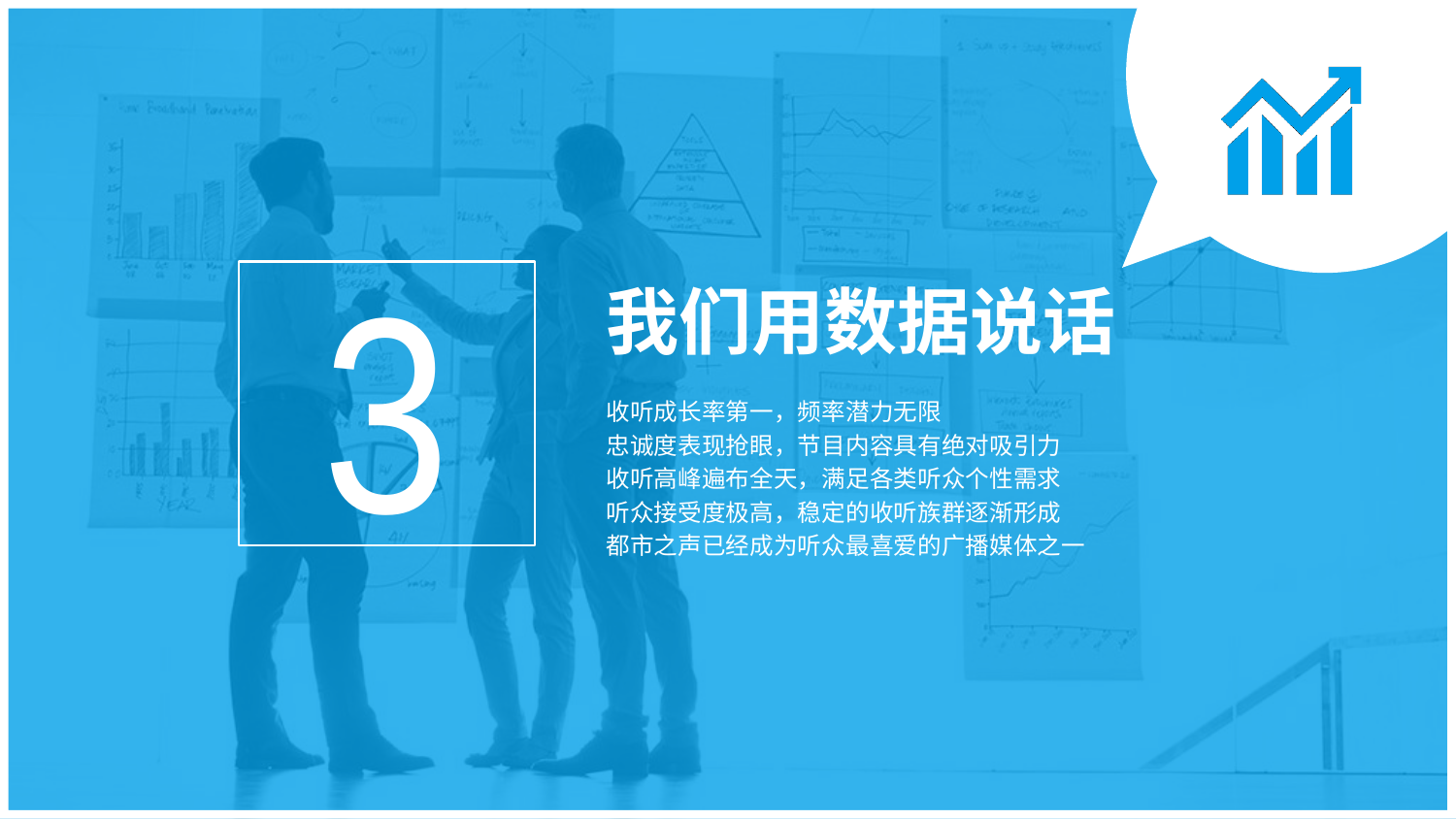

3

# 我们用数据说话
收听成长率第一，频率潜力无限
忠诚度表现抢眼，节目内容具有绝对吸引力
收听高峰遍布全天，满足各类听众个性需求
听众接受度极高，稳定的收听族群逐渐形成
都市之声已经成为听众最喜爱的广播媒体之一